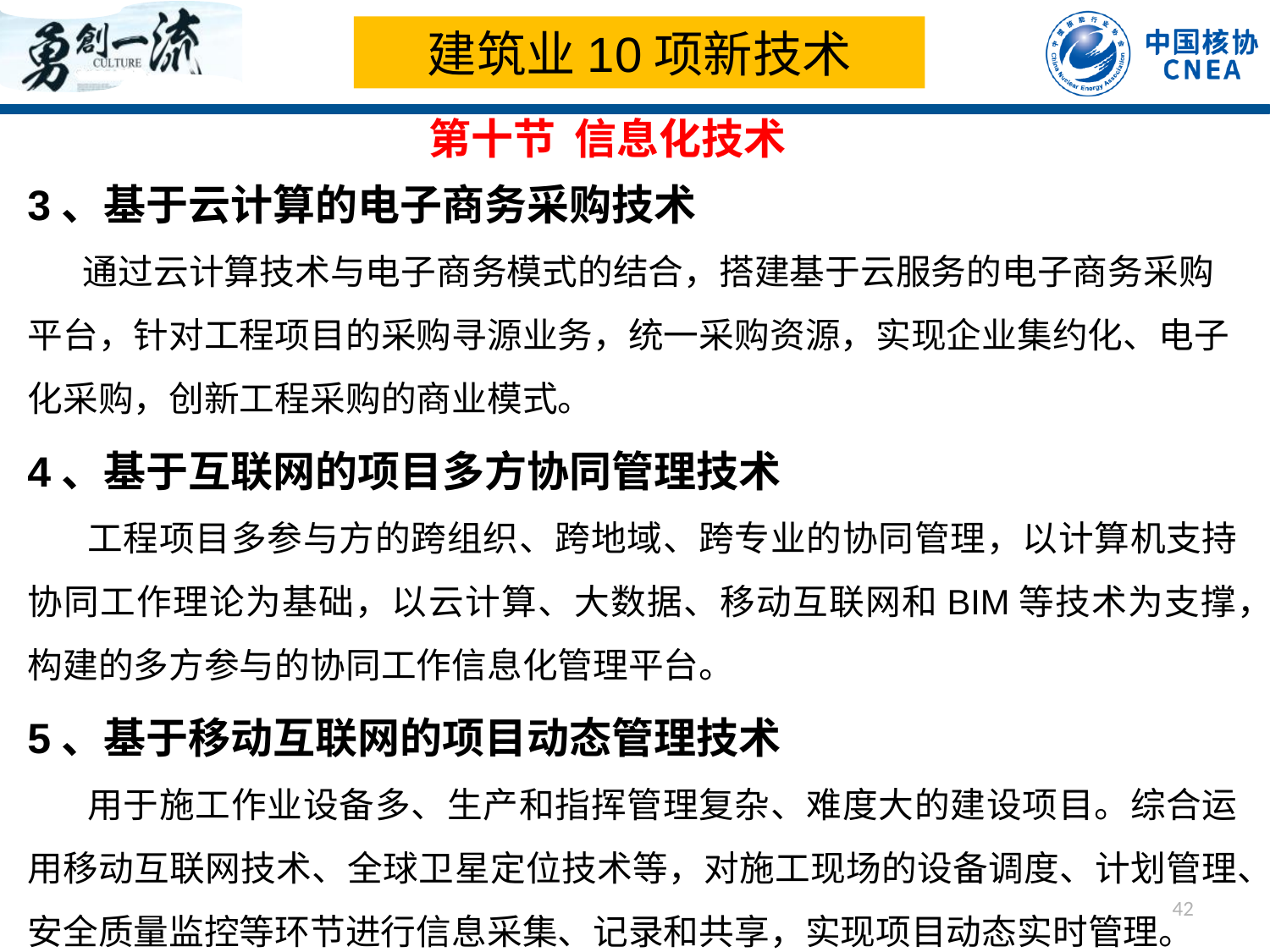

建筑业10项新技术
第十节  信息化技术
3、基于云计算的电子商务采购技术
      通过云计算技术与电子商务模式的结合，搭建基于云服务的电子商务采购平台，针对工程项目的采购寻源业务，统一采购资源，实现企业集约化、电子化采购，创新工程采购的商业模式。
4、基于互联网的项目多方协同管理技术
      工程项目多参与方的跨组织、跨地域、跨专业的协同管理，以计算机支持协同工作理论为基础，以云计算、大数据、移动互联网和BIM等技术为支撑，构建的多方参与的协同工作信息化管理平台。
5、基于移动互联网的项目动态管理技术
      用于施工作业设备多、生产和指挥管理复杂、难度大的建设项目。综合运用移动互联网技术、全球卫星定位技术等，对施工现场的设备调度、计划管理、安全质量监控等环节进行信息采集、记录和共享，实现项目动态实时管理。
42